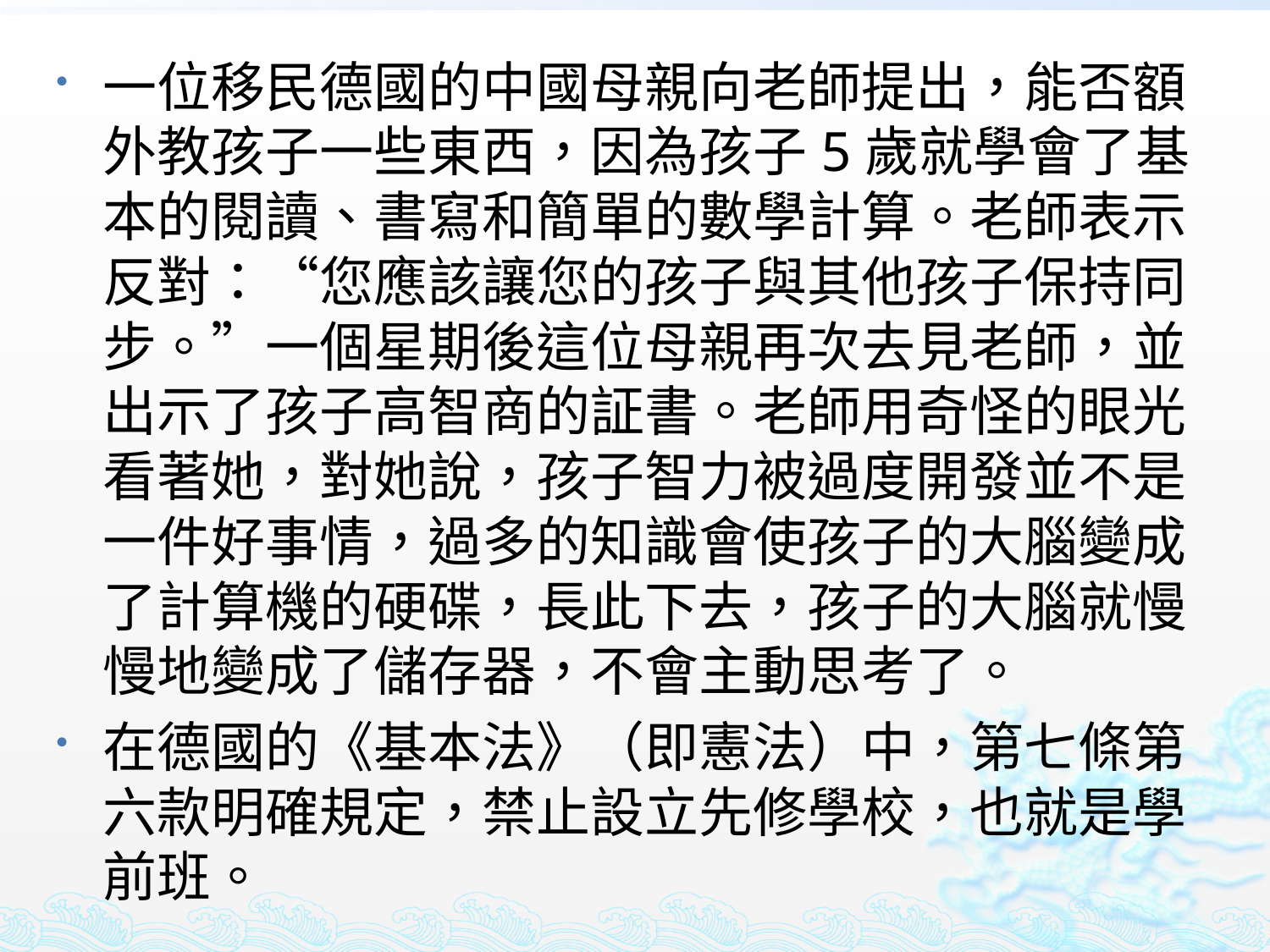

一位移民德國的中國母親向老師提出，能否額外教孩子一些東西，因為孩子5歲就學會了基本的閱讀、書寫和簡單的數學計算。老師表示反對：“您應該讓您的孩子與其他孩子保持同步。”一個星期後這位母親再次去見老師，並出示了孩子高智商的証書。老師用奇怪的眼光看著她，對她說，孩子智力被過度開發並不是一件好事情，過多的知識會使孩子的大腦變成了計算機的硬碟，長此下去，孩子的大腦就慢慢地變成了儲存器，不會主動思考了。
在德國的《基本法》（即憲法）中，第七條第六款明確規定，禁止設立先修學校，也就是學前班。